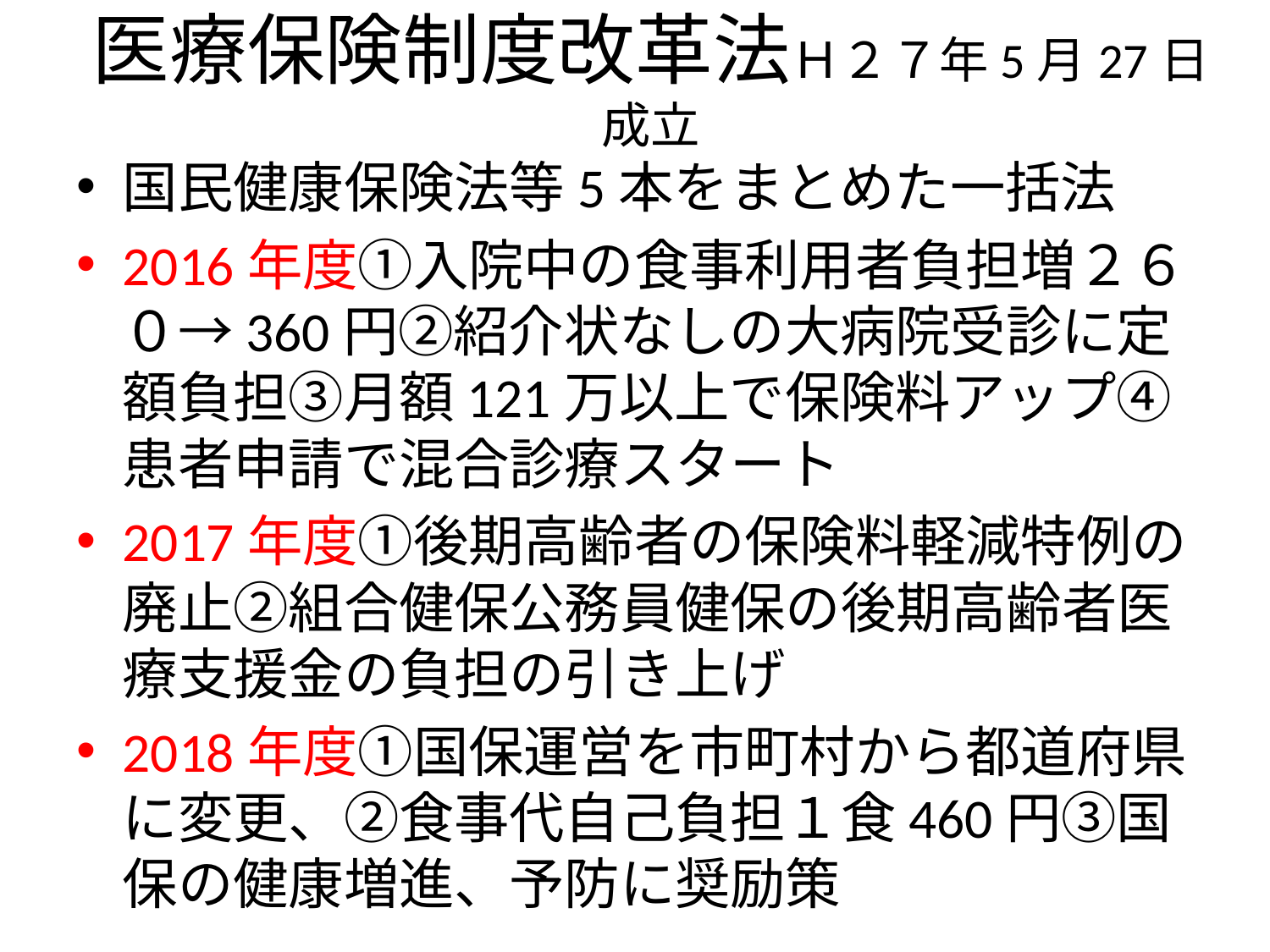

# 医療保険制度改革法Ｈ２７年5月27日成立
国民健康保険法等5本をまとめた一括法
2016年度①入院中の食事利用者負担増２６０→360円②紹介状なしの大病院受診に定額負担③月額121万以上で保険料アップ④患者申請で混合診療スタート
2017年度①後期高齢者の保険料軽減特例の廃止②組合健保公務員健保の後期高齢者医療支援金の負担の引き上げ
2018年度①国保運営を市町村から都道府県に変更、②食事代自己負担１食460円③国保の健康増進、予防に奨励策